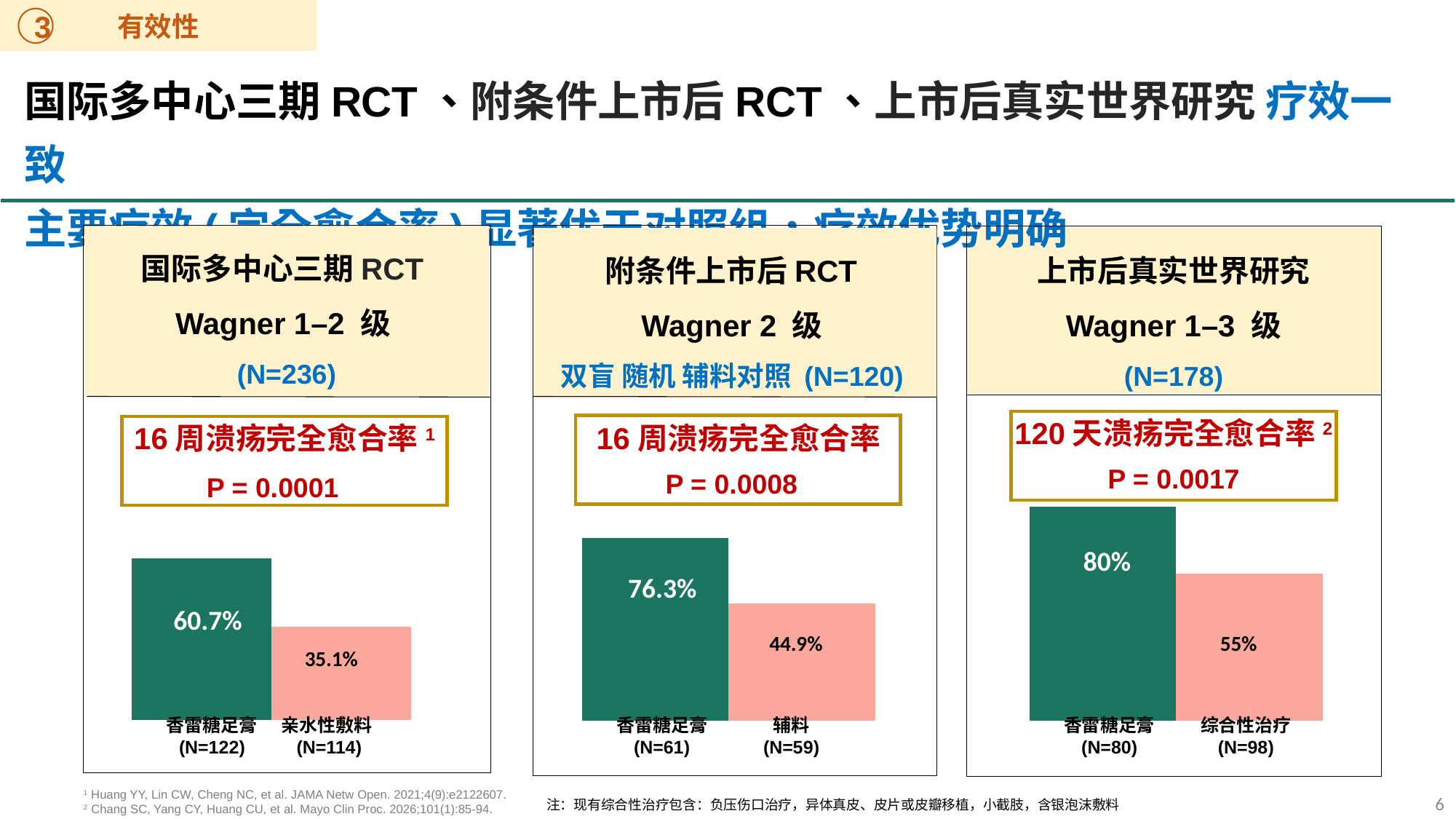

有效性
3
国际多中心三期RCT、附条件上市后RCT、上市后真实世界研究 疗效一致
主要疗效(完全愈合率)显著优于对照组，疗效优势明确

国际多中心三期RCT
Wagner 1–2 级
(N=236)

附条件上市后RCT
Wagner 2 级
双盲 随机 辅料对照 (N=120)
上市后真实世界研究
Wagner 1–3 级
(N=178)

120天溃疡完全愈合率2

16周溃疡完全愈合率1
16周溃疡完全愈合率

P = 0.0017
P = 0.0008
P = 0.0001

### Chart

| Category | 香雷糖足膏 | Aquacel |
|---|---|---|
| 愈合率 | 80.0 | 55.0 |

### Chart

| Category | 香雷糖足膏 | Aquacel |
|---|---|---|
| 愈合率 | 60.7 | 35.1 |

### Chart

| Category | 香雷糖足膏 | Aquacel |
|---|---|---|
| 愈合率 | 76.3 | 44.9 |
80%
76.3%
60.7%
55%
44.9%
35.1%
香雷糖足膏
(N=122)
亲水性敷料(N=114)
香雷糖足膏
(N=61)
辅料
(N=59)
香雷糖足膏
(N=80)
综合性治疗
(N=98)
1 Huang YY, Lin CW, Cheng NC, et al. JAMA Netw Open. 2021;4(9):e2122607.
2 Chang SC, Yang CY, Huang CU, et al. Mayo Clin Proc. 2026;101(1):85-94.
6
注：现有综合性治疗包含：负压伤口治疗，异体真皮、皮片或皮瓣移植，小截肢，含银泡沫敷料